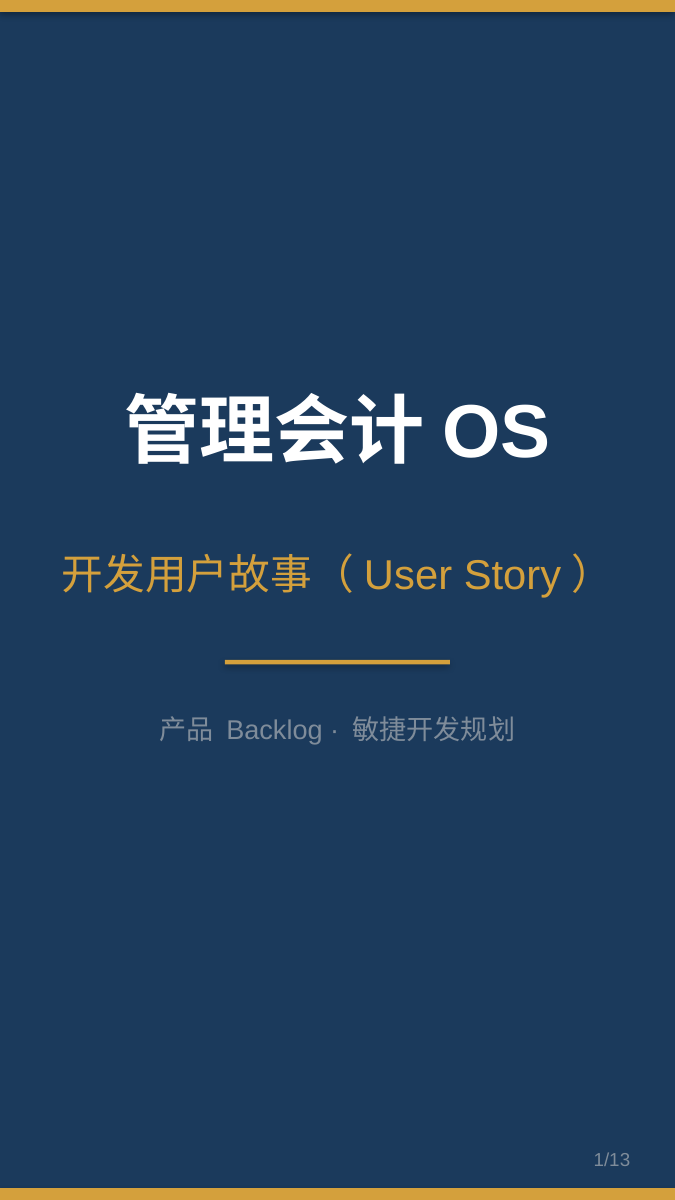

管理会计OS
开发用户故事（User Story）

产品 Backlog · 敏捷开发规划
1/13